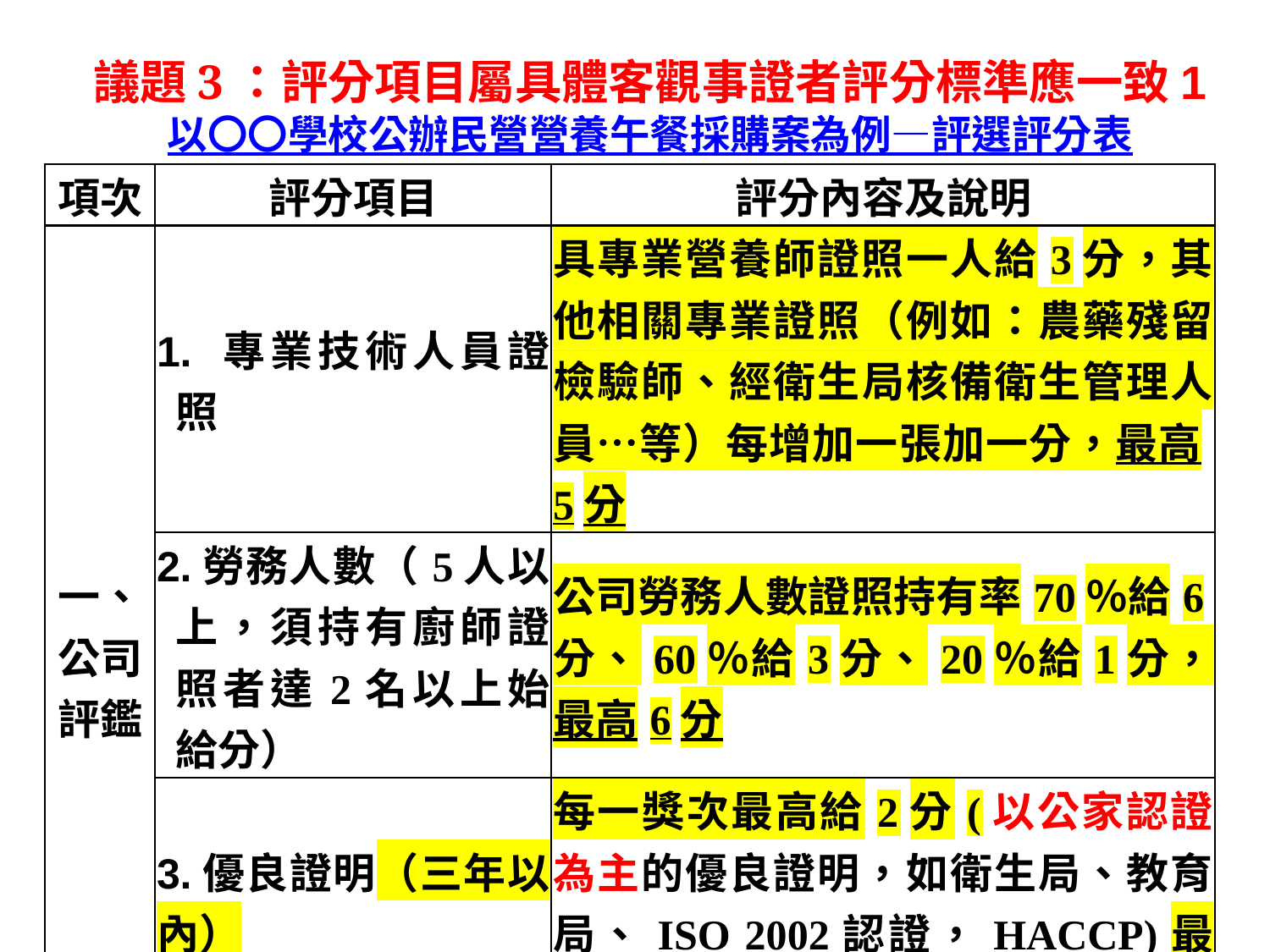

# 議題3：評分項目屬具體客觀事證者評分標準應一致1 以〇〇學校公辦民營營養午餐採購案為例—評選評分表
| 項次 | 評分項目 | 評分內容及說明 |
| --- | --- | --- |
| 一、公司評鑑 | 1. 專業技術人員證照 | 具專業營養師證照一人給3分，其他相關專業證照（例如：農藥殘留檢驗師、經衛生局核備衛生管理人員…等）每增加一張加一分，最高5分 |
|  | 2.勞務人數（5人以上，須持有廚師證照者達2名以上始給分） | 公司勞務人數證照持有率70％給6分、60％給3分、20％給1分，最高6分 |
|  | 3.優良證明（三年以內） | 每一獎次最高給2分(以公家認證為主的優良證明，如衛生局、教育局、ISO 2002認證，HACCP)最高8分 |
|  | 4.曾辦團膳經驗證明 | 承辦證明，最高11分 |
229